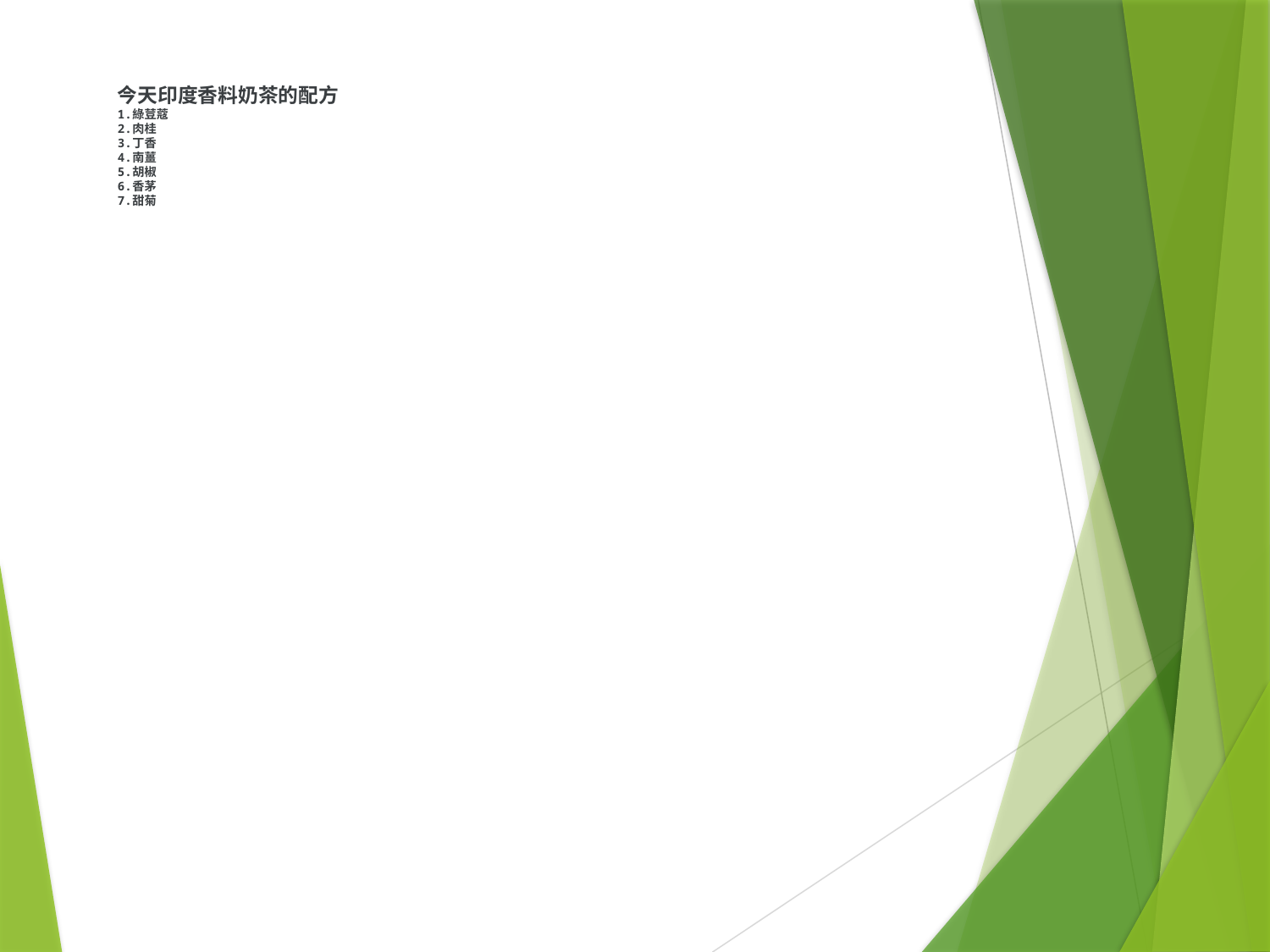

# 今天印度香料奶茶的配方 1.綠荳蔻 2.肉桂 3.丁香 4.南薑 5.胡椒 6.香茅 7.甜菊